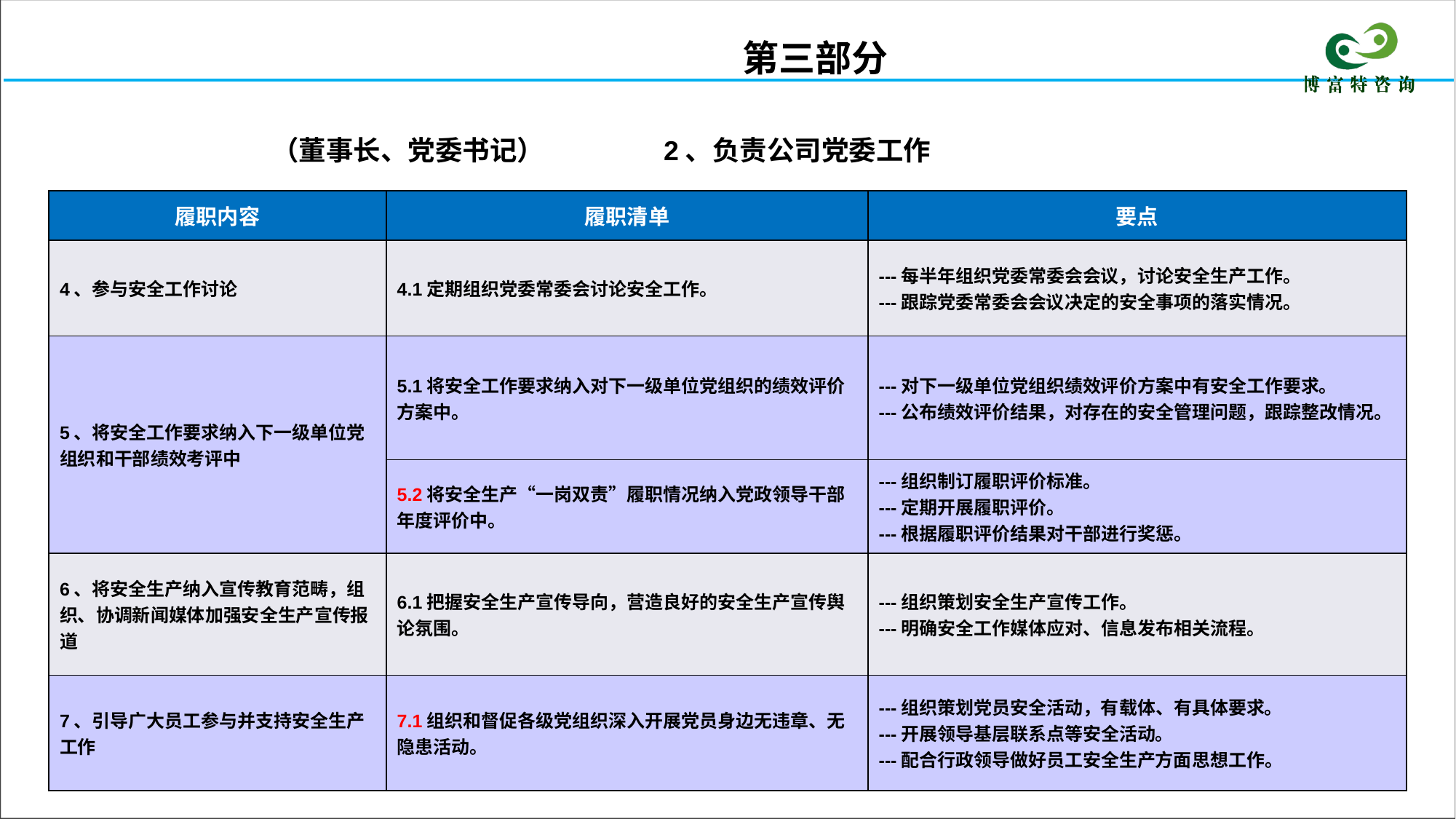

第三部分
14
（董事长、党委书记）
2、负责公司党委工作
| 履职内容 | 履职清单 | 要点 |
| --- | --- | --- |
| 4、参与安全工作讨论 | 4.1定期组织党委常委会讨论安全工作。 | ---每半年组织党委常委会会议，讨论安全生产工作。 ---跟踪党委常委会会议决定的安全事项的落实情况。 |
| 5、将安全工作要求纳入下一级单位党组织和干部绩效考评中 | 5.1将安全工作要求纳入对下一级单位党组织的绩效评价方案中。 | ---对下一级单位党组织绩效评价方案中有安全工作要求。 ---公布绩效评价结果，对存在的安全管理问题，跟踪整改情况。 |
|  | 5.2将安全生产“一岗双责”履职情况纳入党政领导干部年度评价中。 | ---组织制订履职评价标准。 ---定期开展履职评价。 ---根据履职评价结果对干部进行奖惩。 |
| 6、将安全生产纳入宣传教育范畴，组织、协调新闻媒体加强安全生产宣传报道 | 6.1把握安全生产宣传导向，营造良好的安全生产宣传舆论氛围。 | ---组织策划安全生产宣传工作。 ---明确安全工作媒体应对、信息发布相关流程。 |
| 7、引导广大员工参与并支持安全生产工作 | 7.1组织和督促各级党组织深入开展党员身边无违章、无隐患活动。 | ---组织策划党员安全活动，有载体、有具体要求。 ---开展领导基层联系点等安全活动。 ---配合行政领导做好员工安全生产方面思想工作。 |